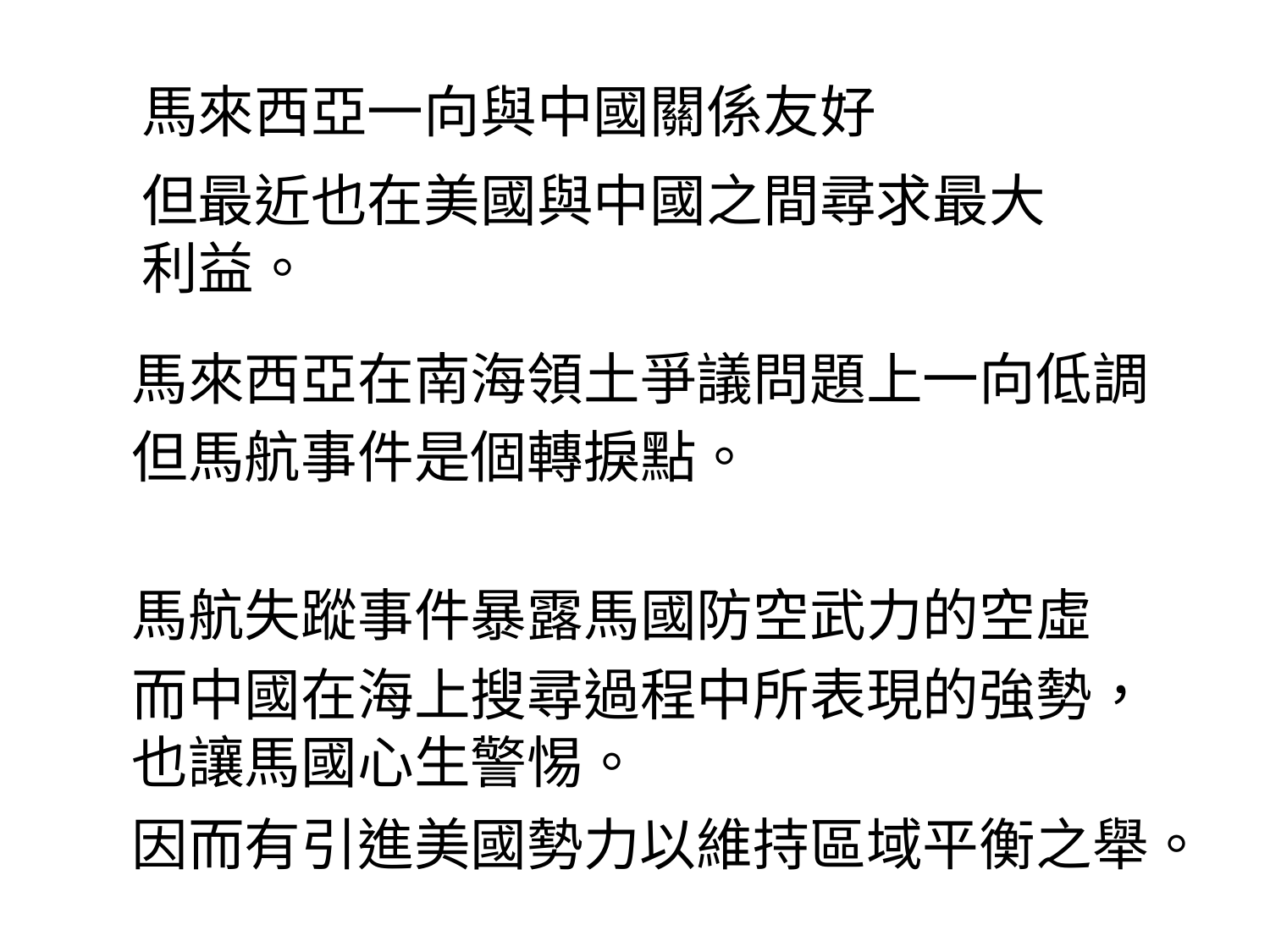

馬來西亞一向與中國關係友好
但最近也在美國與中國之間尋求最大利益。
馬來西亞在南海領土爭議問題上一向低調
但馬航事件是個轉捩點。
馬航失蹤事件暴露馬國防空武力的空虛
而中國在海上搜尋過程中所表現的強勢，也讓馬國心生警惕。
因而有引進美國勢力以維持區域平衡之舉。